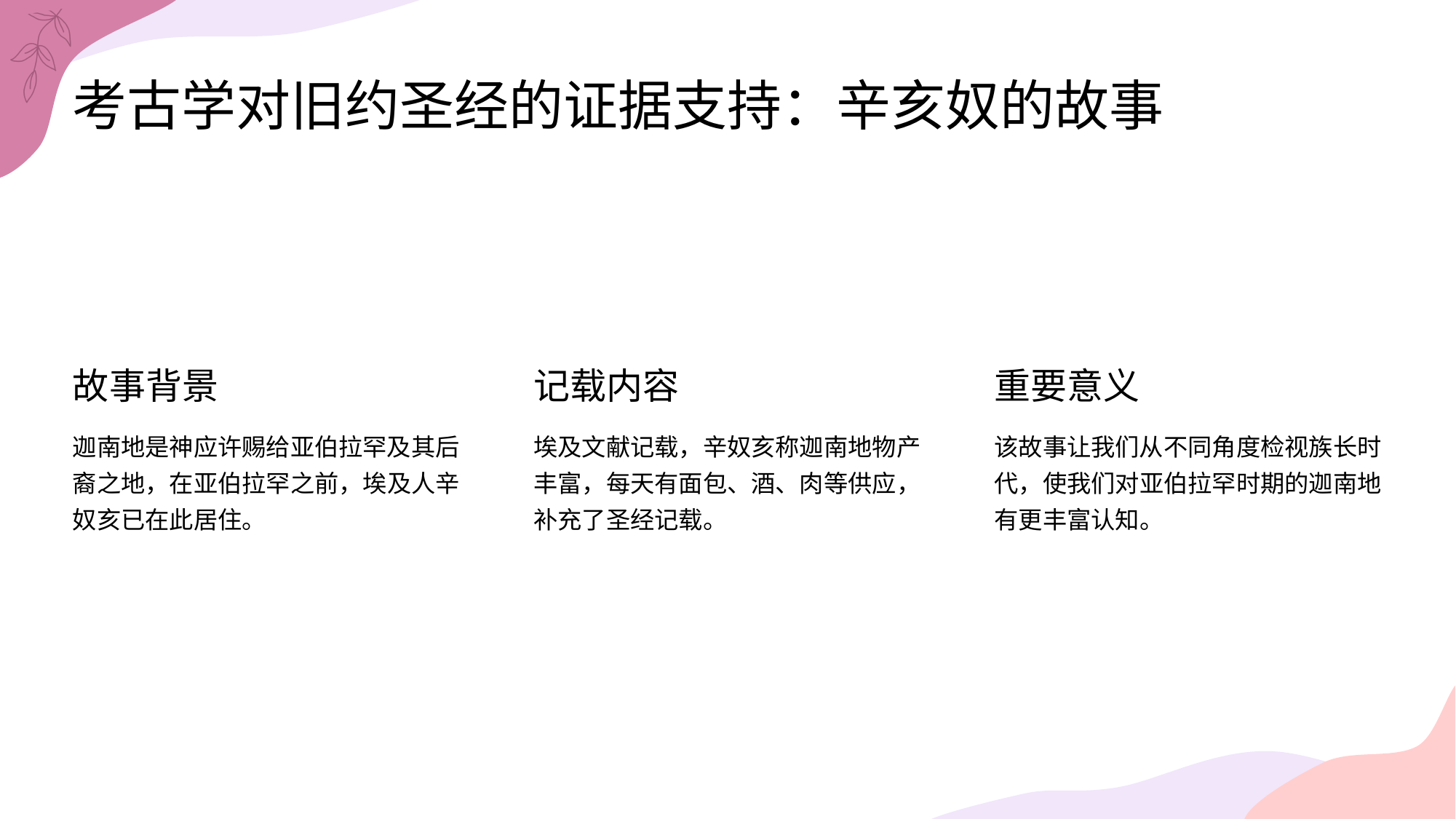

考古学对旧约圣经的证据支持：辛亥奴的故事
故事背景
记载内容
重要意义
迦南地是神应许赐给亚伯拉罕及其后裔之地，在亚伯拉罕之前，埃及人辛奴亥已在此居住。
埃及文献记载，辛奴亥称迦南地物产丰富，每天有面包、酒、肉等供应，补充了圣经记载。
该故事让我们从不同角度检视族长时代，使我们对亚伯拉罕时期的迦南地有更丰富认知。